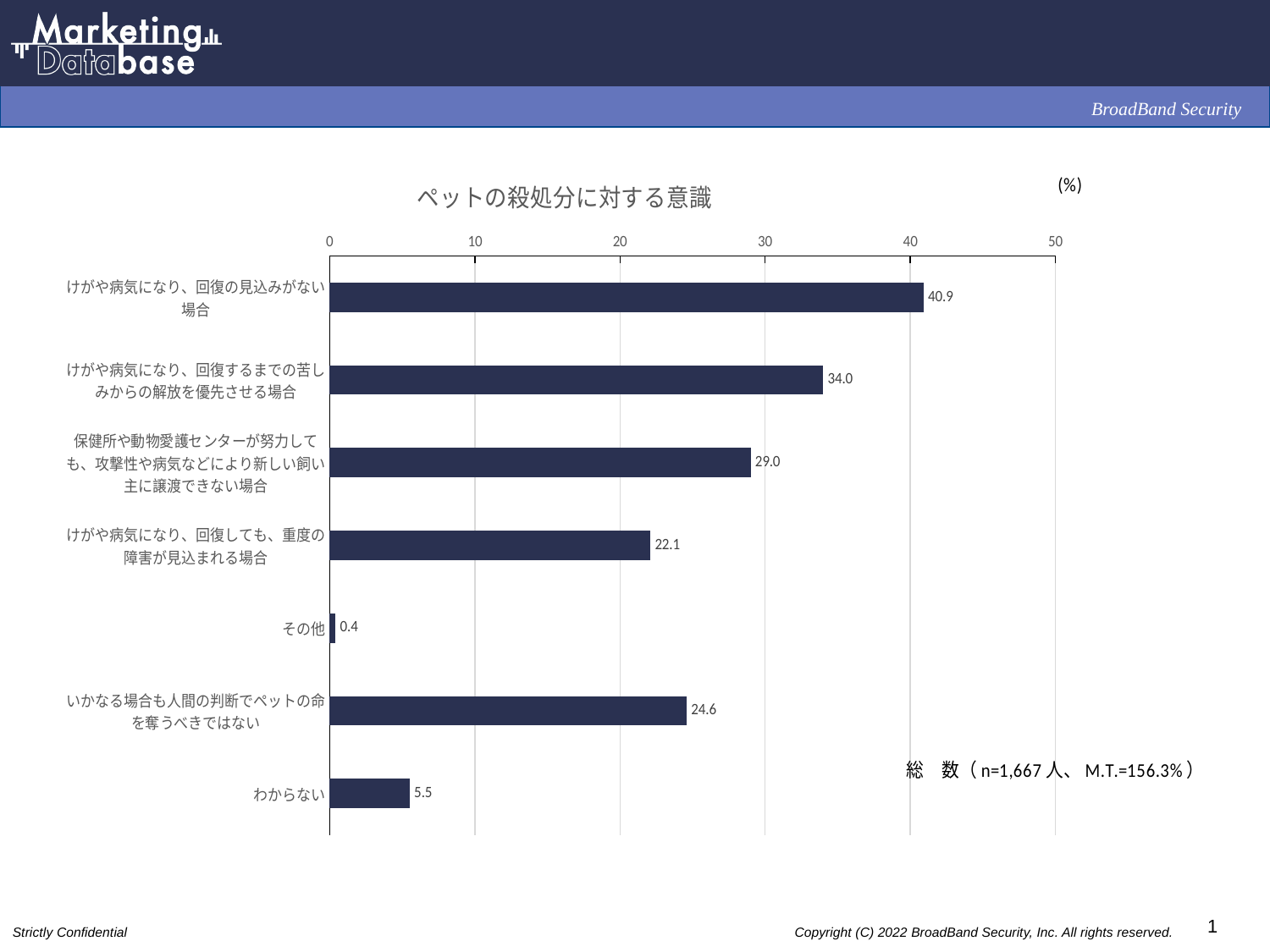

### Chart: ペットの殺処分に対する意識

| Category |  |
|---|---|
| けがや病気になり、回復の見込みがない
場合 | 40.9 |
| けがや病気になり、回復するまでの苦し
みからの解放を優先させる場合 | 34.0 |
| 保健所や動物愛護センターが努力して
も、攻撃性や病気などにより新しい飼い
主に譲渡できない場合 | 29.0 |
| けがや病気になり、回復しても、重度の
障害が見込まれる場合 | 22.1 |
| その他 | 0.4 |
| いかなる場合も人間の判断でペットの命
を奪うべきではない | 24.6 |
| わからない | 5.5 |